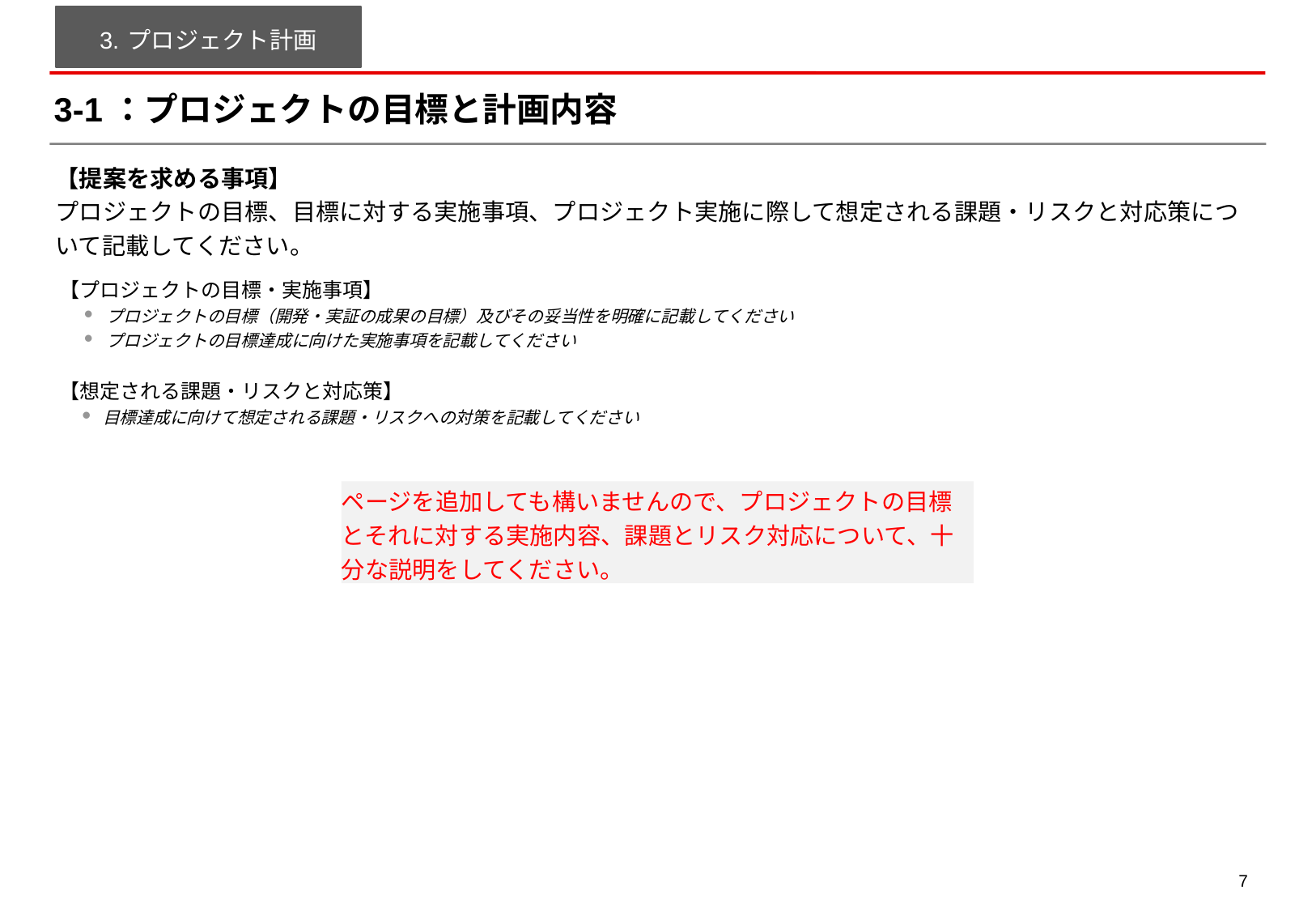

プロジェクト計画
# 3-1：プロジェクトの目標と計画内容
【提案を求める事項】
プロジェクトの目標、目標に対する実施事項、プロジェクト実施に際して想定される課題・リスクと対応策について記載してください。
【プロジェクトの目標・実施事項】
プロジェクトの目標（開発・実証の成果の目標）及びその妥当性を明確に記載してください
プロジェクトの目標達成に向けた実施事項を記載してください

【想定される課題・リスクと対応策】
目標達成に向けて想定される課題・リスクへの対策を記載してください
ページを追加しても構いませんので、プロジェクトの目標とそれに対する実施内容、課題とリスク対応について、十分な説明をしてください。